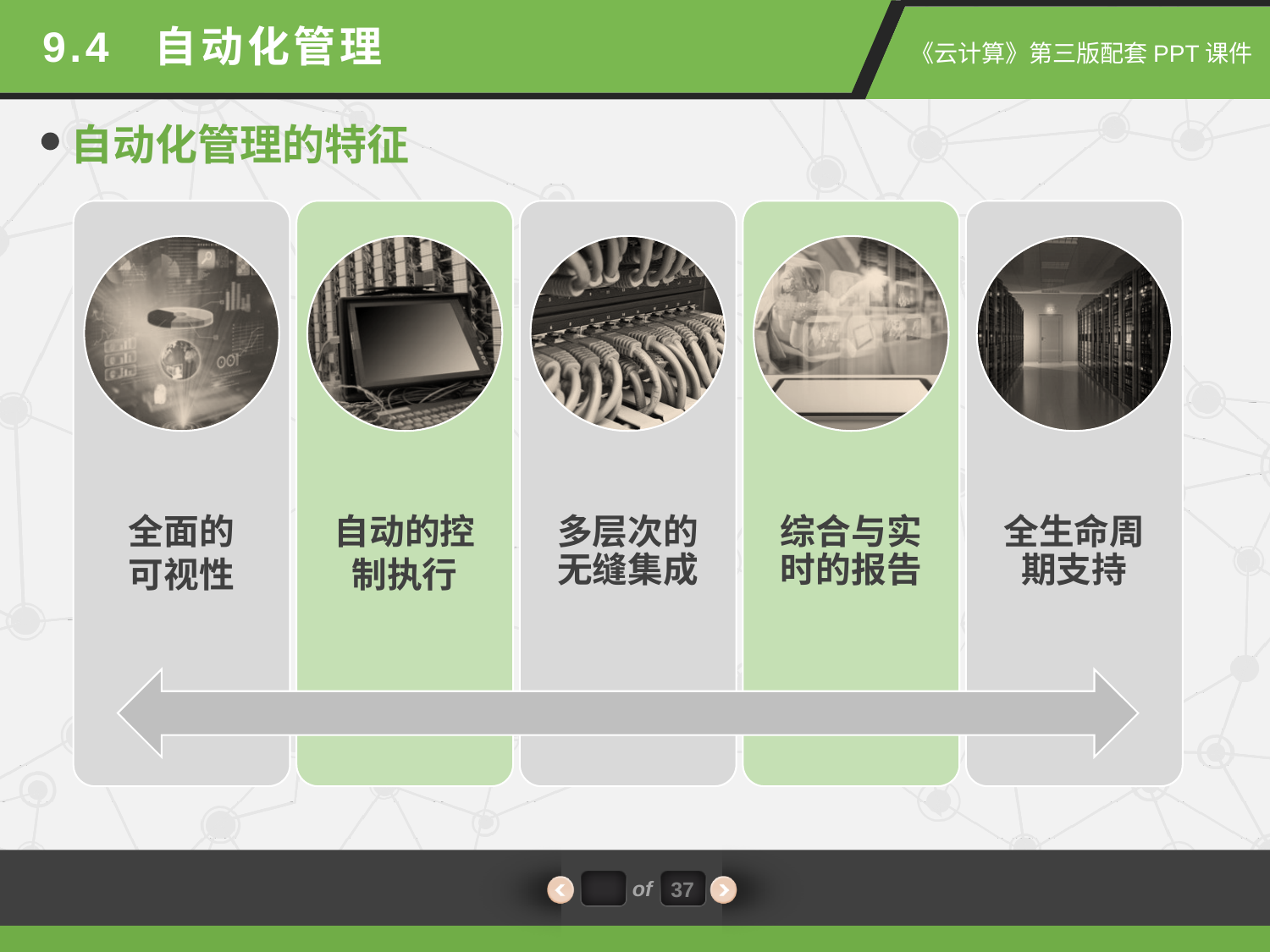

9.4  自动化管理
自动化管理的特征

全面的
可视性
自动的控制执行
多层次的无缝集成
综合与实时的报告
全生命周期支持
8